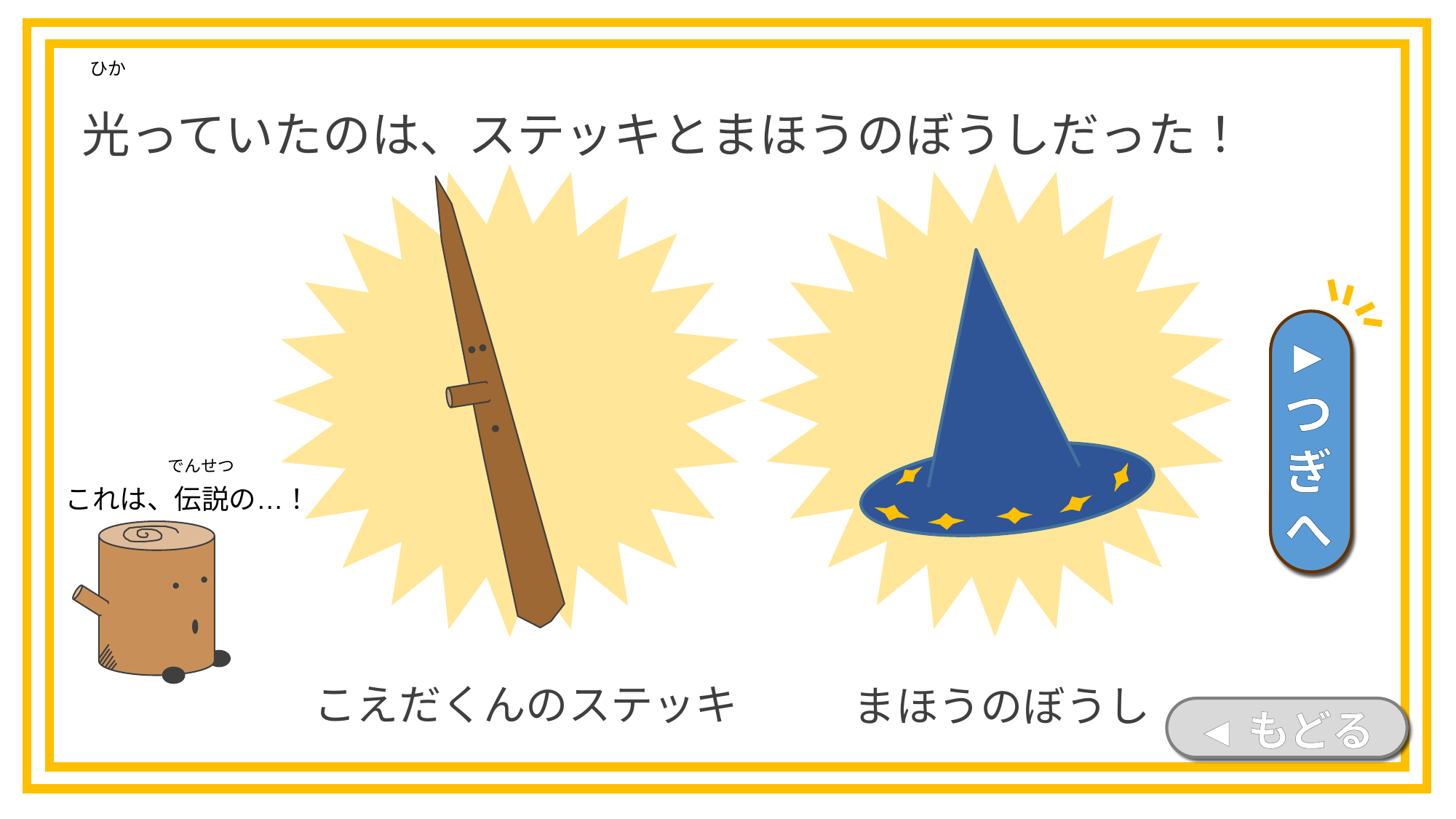

光っていたのは、ステッキとまほうのぼうしだった！

ひか

►つぎへ

でんせつ
これは、伝説の…！

こえだくんのステッキ
まほうのぼうし
◄もどる